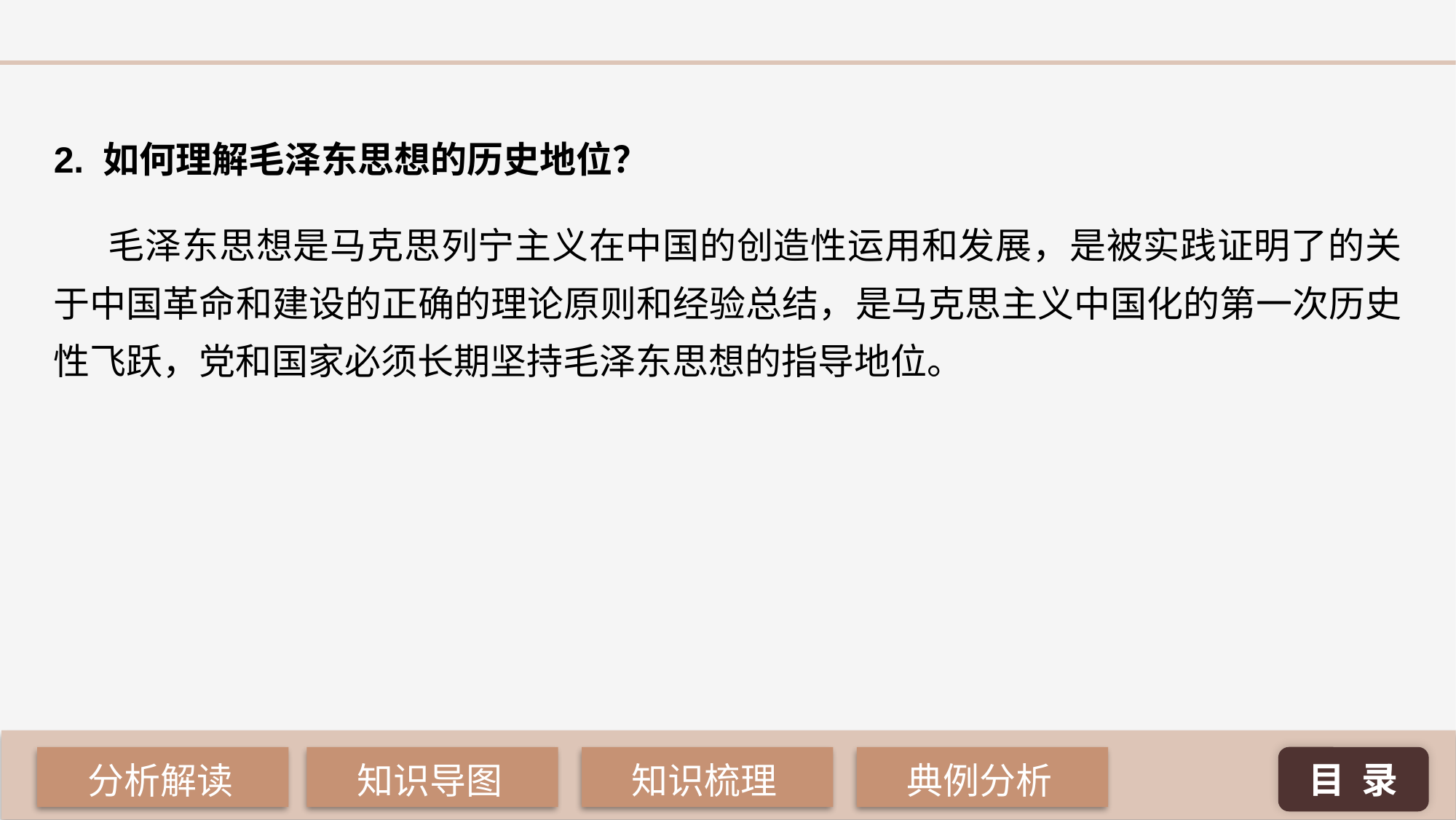

2. 如何理解毛泽东思想的历史地位？
毛泽东思想是马克思列宁主义在中国的创造性运用和发展，是被实践证明了的关于中国革命和建设的正确的理论原则和经验总结，是马克思主义中国化的第一次历史性飞跃，党和国家必须长期坚持毛泽东思想的指导地位。